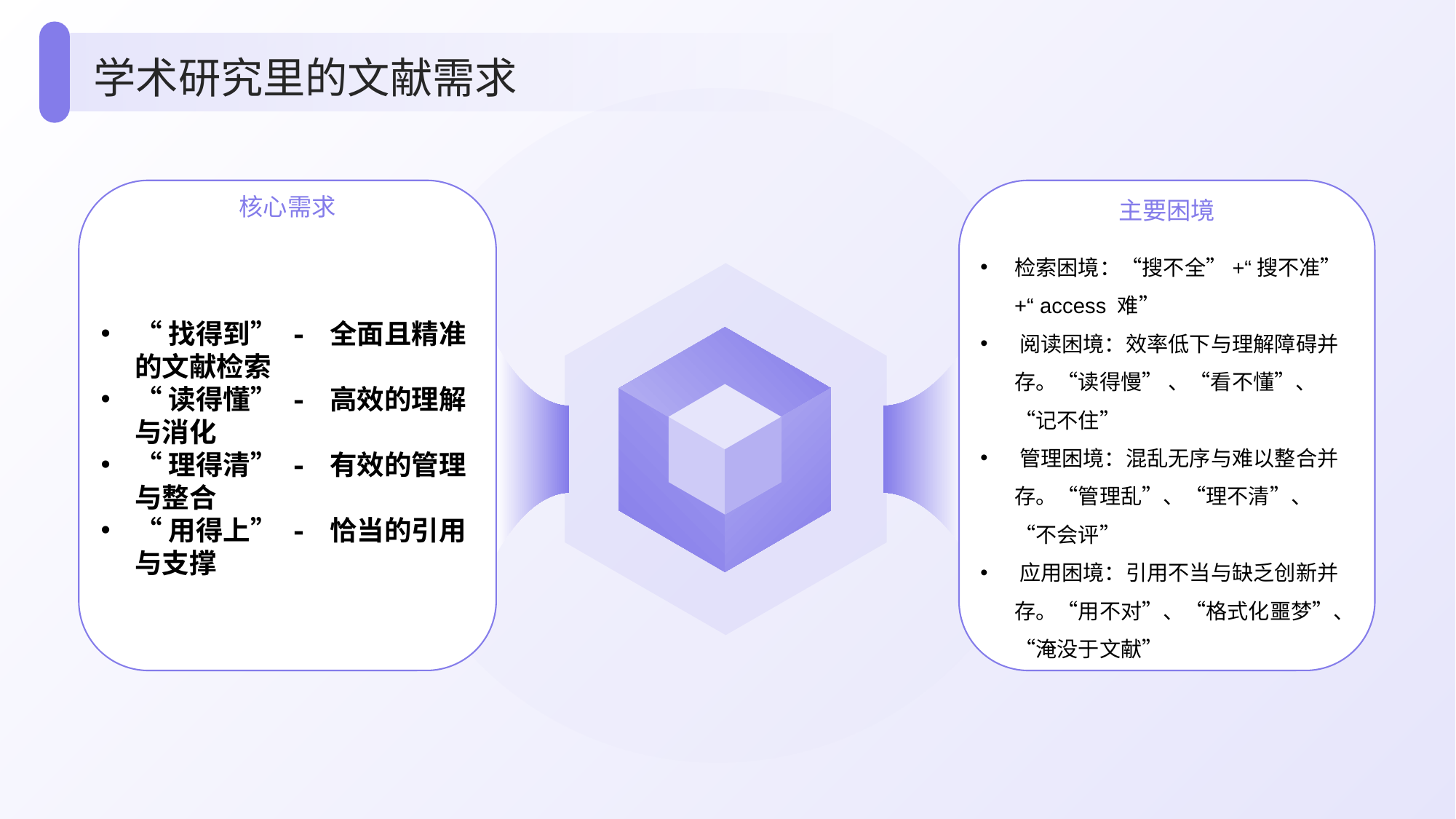

学术研究里的文献需求

核心需求
主要困境

检索困境：​​“搜不全”+​​“搜不准”+​​“ access 难”
​阅读困境：效率低下与理解障碍并存​。​​“读得慢” 、​​“看不懂”、“记不住”
​管理困境：混乱无序与难以整合并存​。​​“管理乱”​、​“理不清”、​“不会评”
​应用困境：引用不当与缺乏创新并存​。​​“用不对”、​​“格式化噩梦”、​​“淹没于文献”

​​“找得到” - 全面且精准的文献检索​
​​​“读得懂” - 高效的理解与消化​
​​“理得清” - 有效的管理与整合​
​​“用得上” - 恰当的引用与支撑​